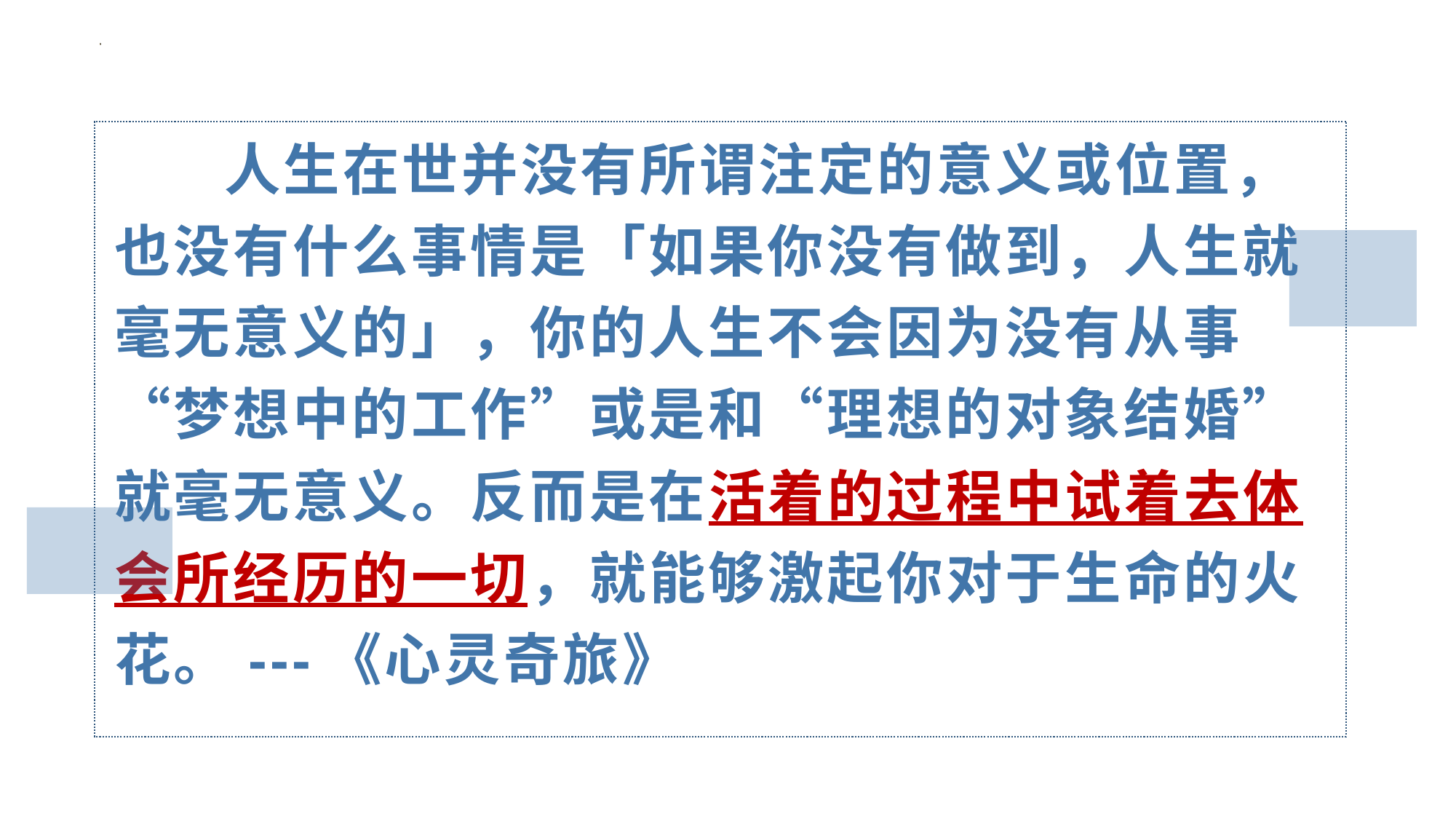

人生在世并没有所谓注定的意义或位置，也没有什么事情是「如果你没有做到，人生就毫无意义的」，你的人生不会因为没有从事“梦想中的工作”或是和“理想的对象结婚”就毫无意义。反而是在活着的过程中试着去体会所经历的一切，就能够激起你对于生命的火花。---《心灵奇旅》